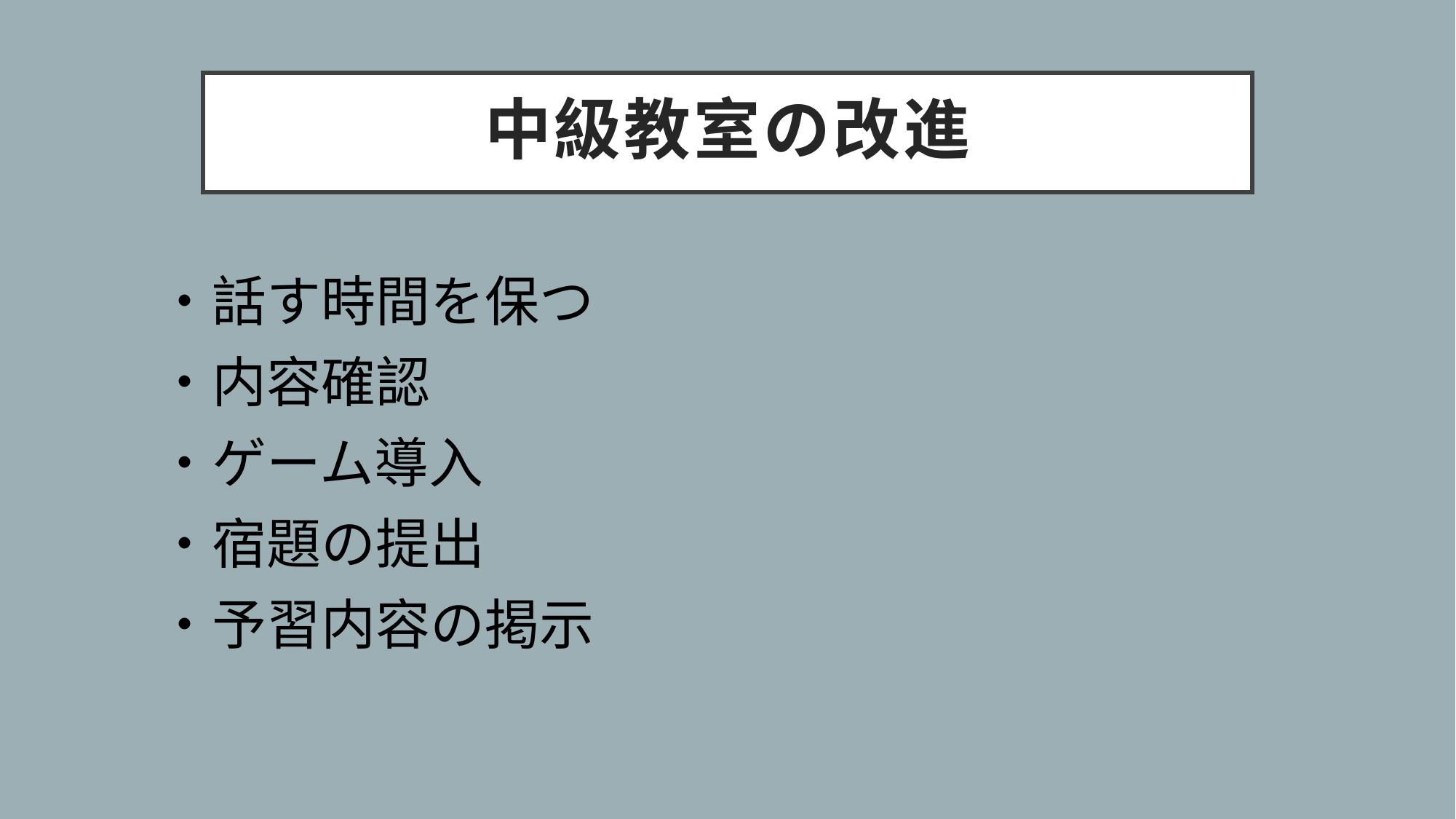

# 中級教室の改進
・話す時間を保つ
・内容確認
・ゲーム導入
・宿題の提出
・予習内容の掲示